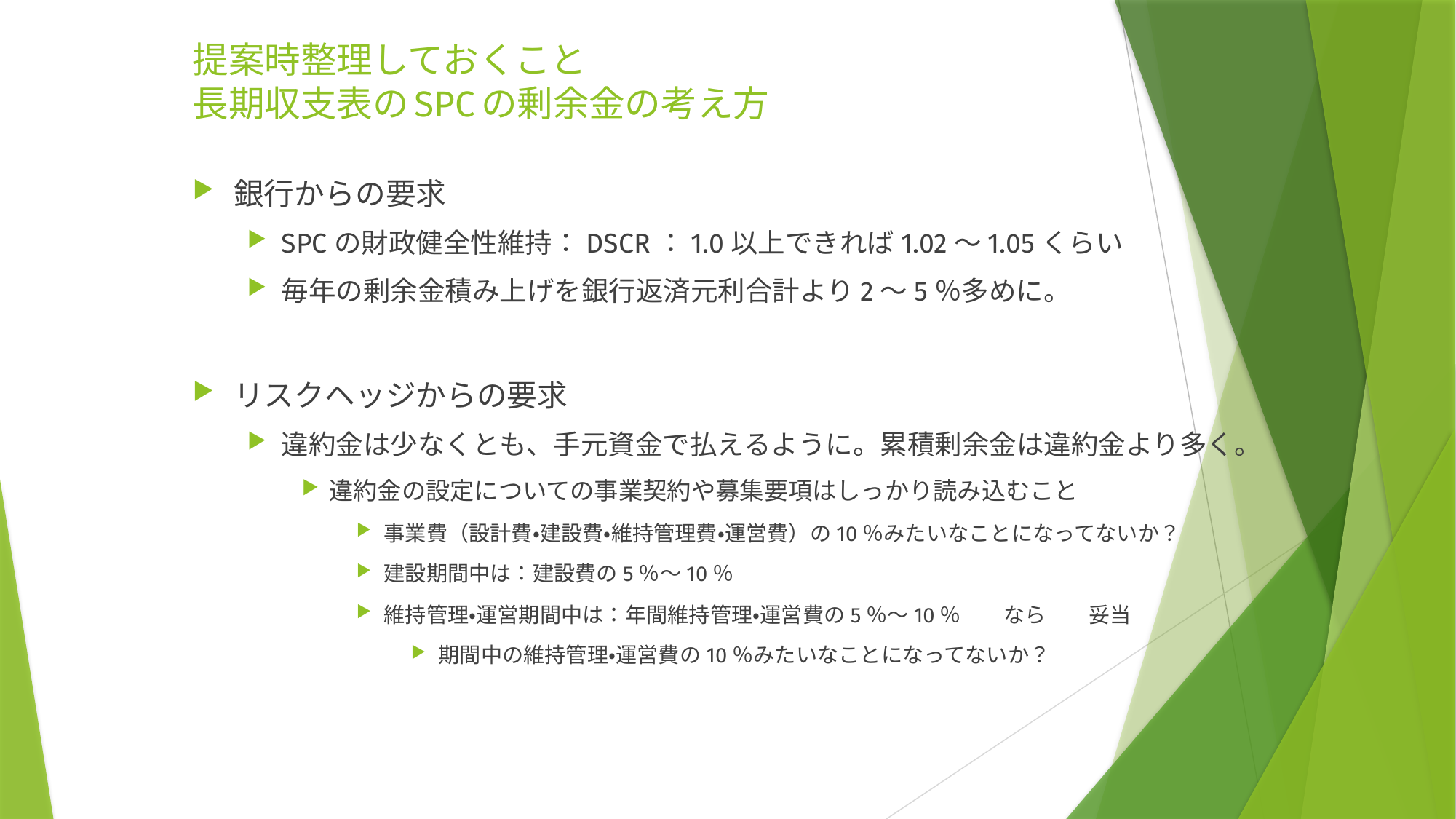

# 提案時整理しておくこと 長期収支表のSPCの剰余金の考え方
銀行からの要求
SPCの財政健全性維持：DSCR：1.0以上できれば1.02～1.05くらい
毎年の剰余金積み上げを銀行返済元利合計より2～5％多めに。

リスクヘッジからの要求
違約金は少なくとも、手元資金で払えるように。累積剰余金は違約金より多く。
違約金の設定についての事業契約や募集要項はしっかり読み込むこと
事業費（設計費・建設費・維持管理費・運営費）の10％みたいなことになってないか？
建設期間中は：建設費の5％～10％
維持管理・運営期間中は：年間維持管理・運営費の5％～10％　　なら　　妥当
期間中の維持管理・運営費の10％みたいなことになってないか？